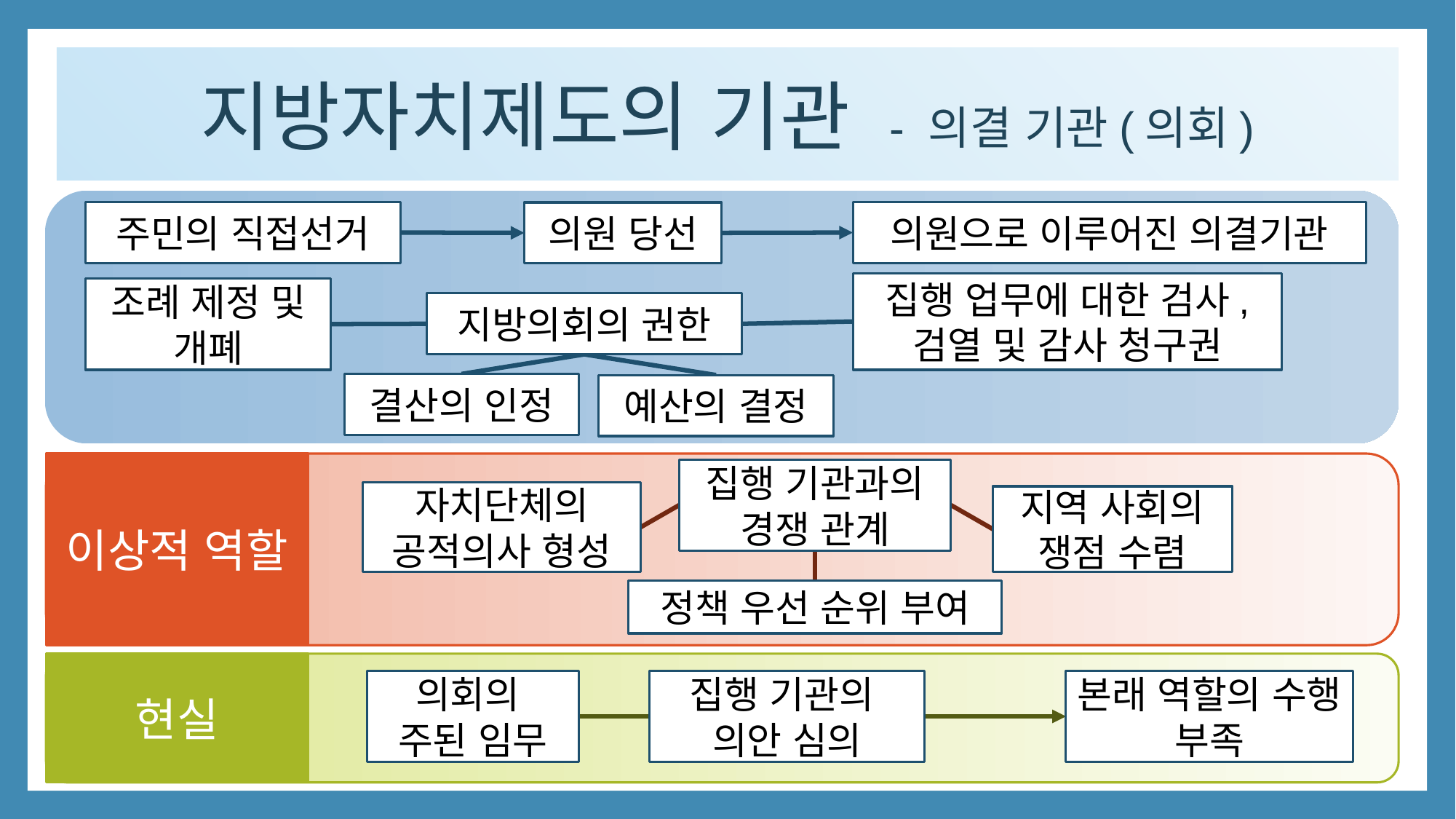

지방자치제도의 기관 - 의결 기관(의회)

의원으로 이루어진 의결기관
주민의 직접선거
의원 당선
집행 업무에 대한 검사, 검열 및 감사 청구권
조례 제정 및 개폐
지방의회의 권한
결산의 인정
예산의 결정
이상적 역할

집행 기관과의 경쟁 관계
자치단체의 공적의사 형성
지역 사회의 쟁점 수렴
정책 우선 순위 부여

현실
집행 기관의
의안 심의
의회의
주된 임무
본래 역할의 수행 부족